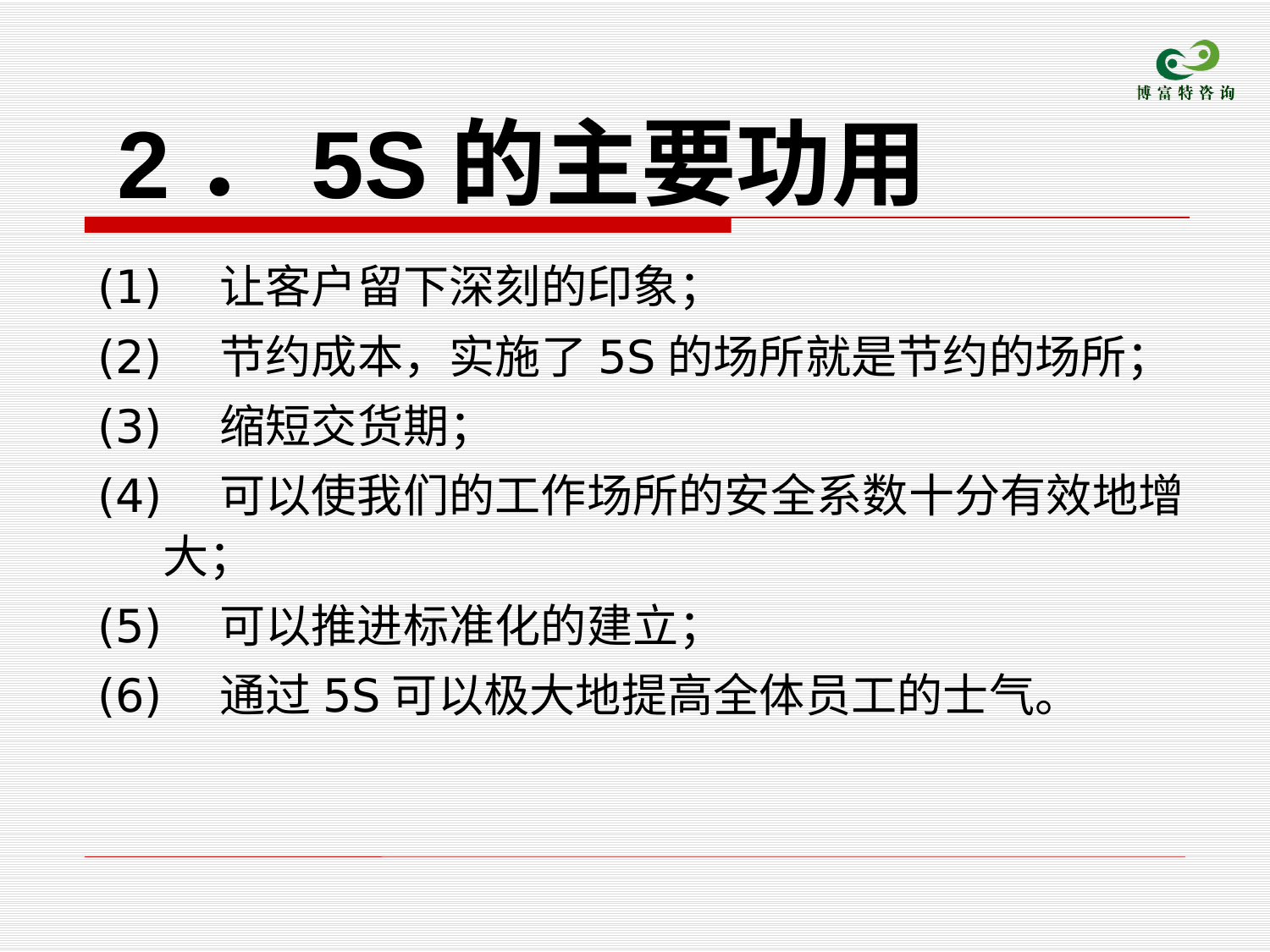

2．5S的主要功用
(1)　让客户留下深刻的印象；
(2)　节约成本，实施了5S的场所就是节约的场所；
(3)　缩短交货期；
(4)　可以使我们的工作场所的安全系数十分有效地增大；
(5)　可以推进标准化的建立；
(6)　通过5S可以极大地提高全体员工的士气。
34